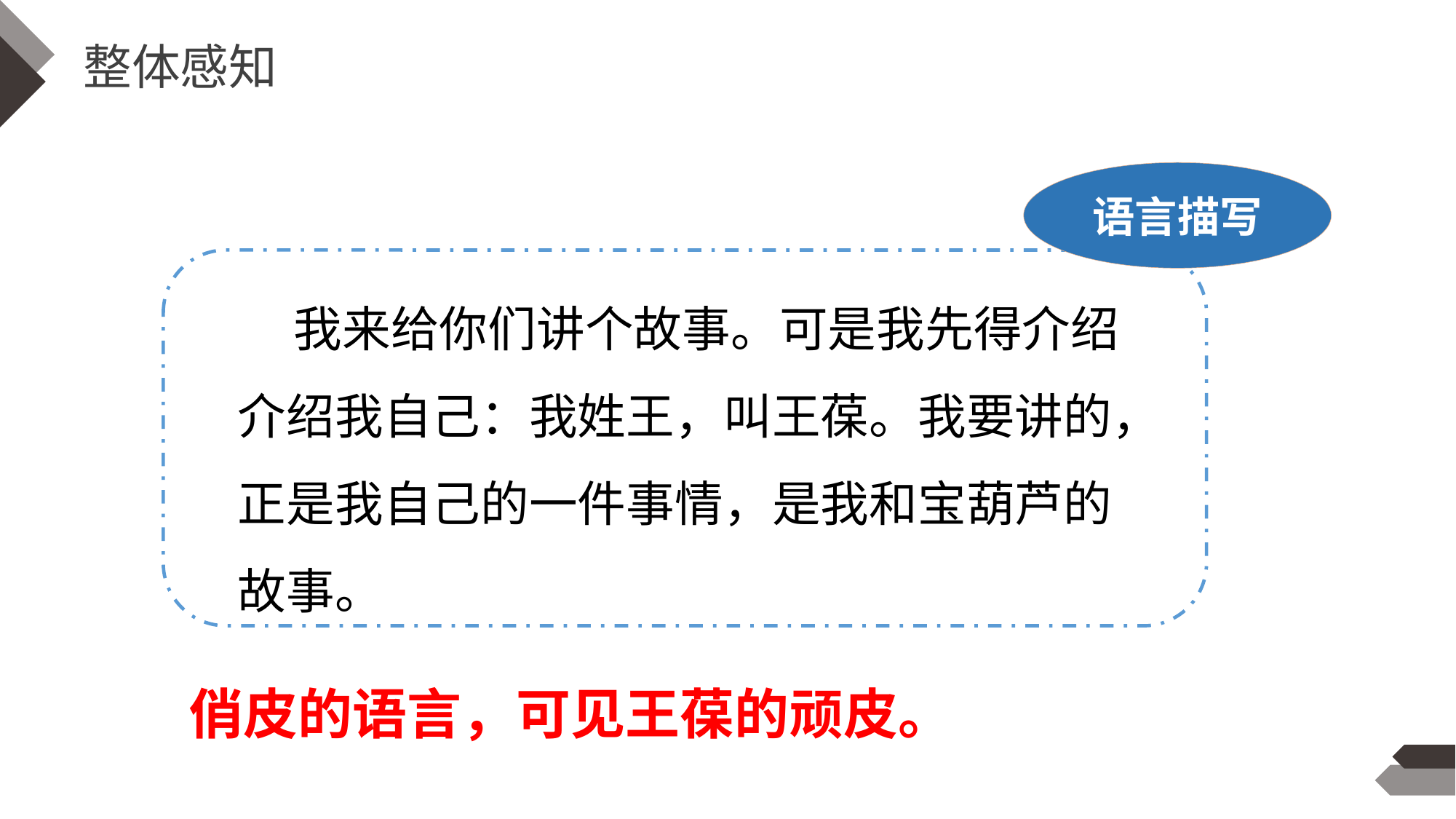

整体感知
语言描写

    我来给你们讲个故事。可是我先得介绍介绍我自己：我姓王，叫王葆。我要讲的，正是我自己的一件事情，是我和宝葫芦的故事。
俏皮的语言，可见王葆的顽皮。